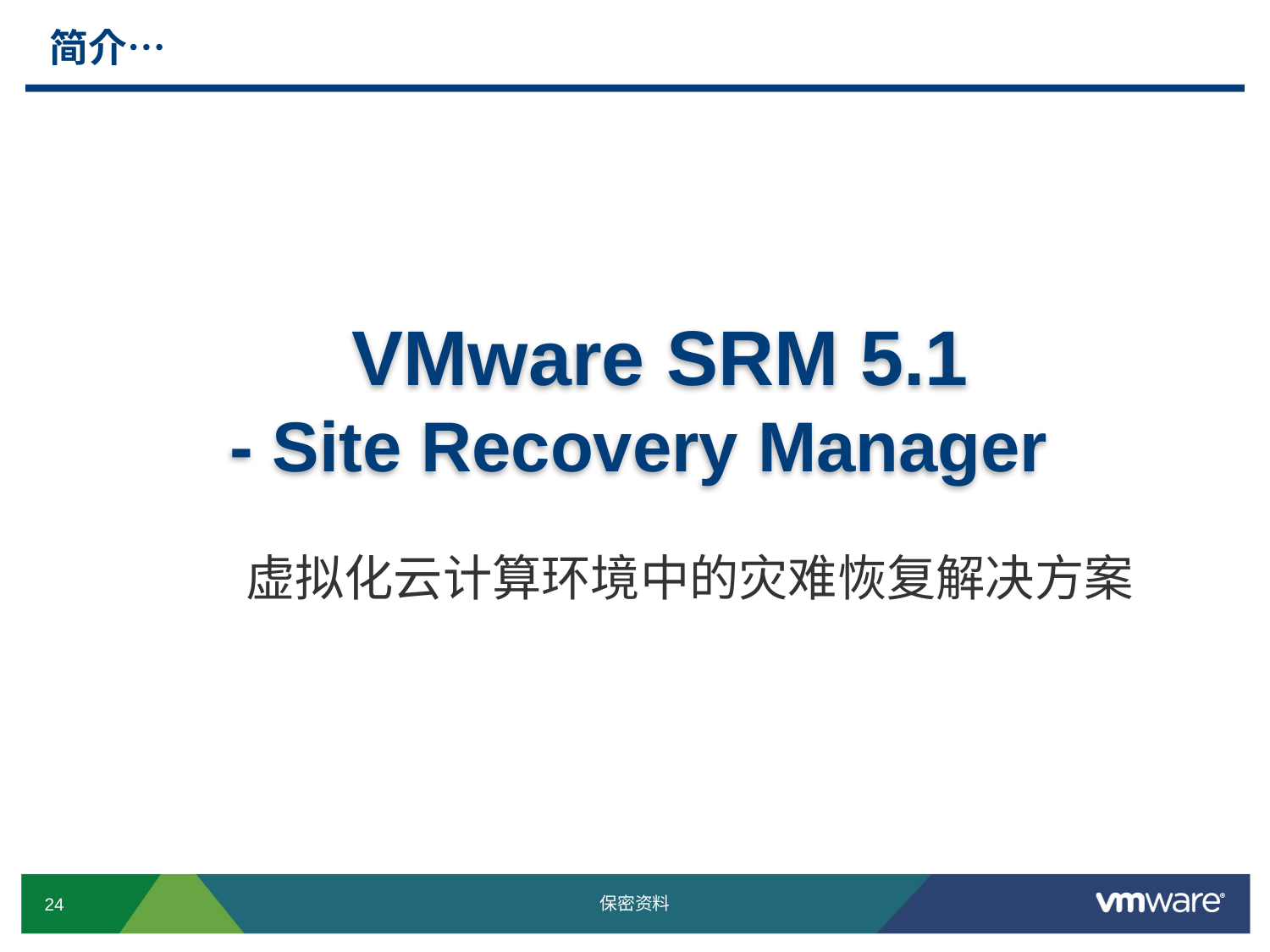

# 简介…
   VMware SRM 5.1
- Site Recovery Manager

虚拟化云计算环境中的灾难恢复解决方案